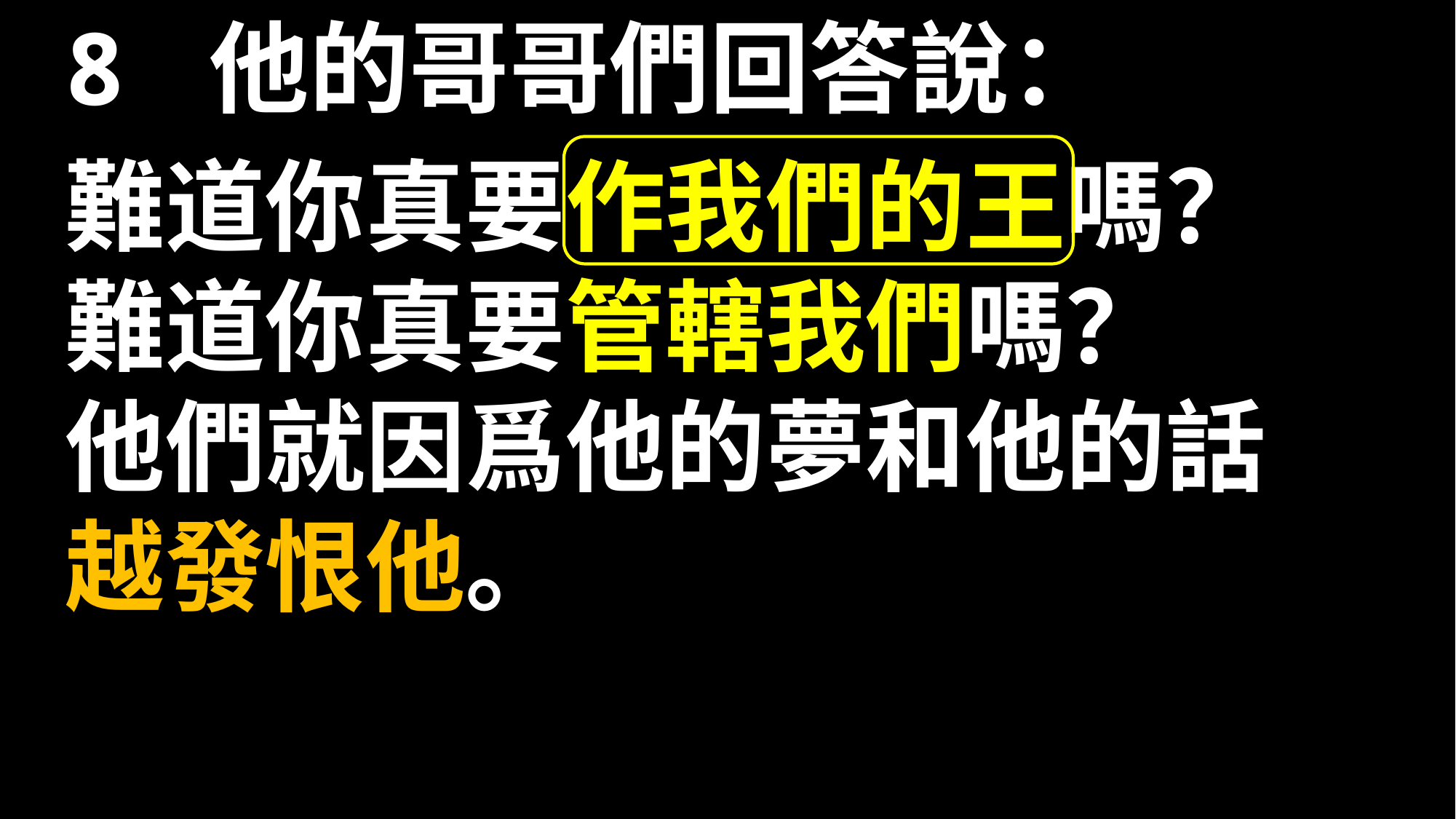

8 他的哥哥們回答說：
難道你真要作我們的王嗎？
難道你真要管轄我們嗎？
他們就因爲他的夢和他的話
越發恨他。